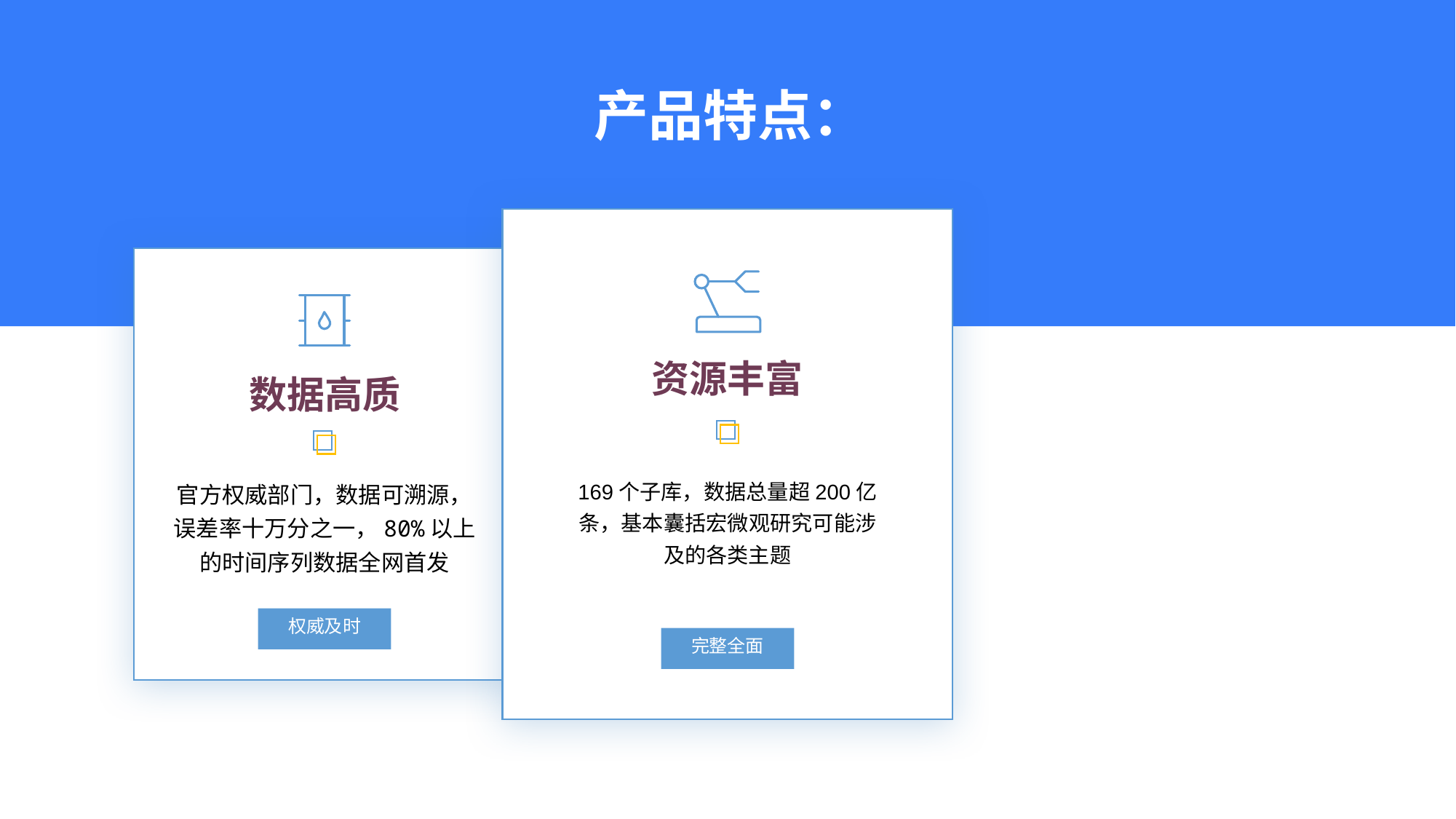

产品特点：

资源丰富
数据高质

169个子库，数据总量超200亿条，基本囊括宏微观研究可能涉及的各类主题
官方权威部门，数据可溯源，误差率十万分之一，80%以上的时间序列数据全网首发

权威及时

完整全面